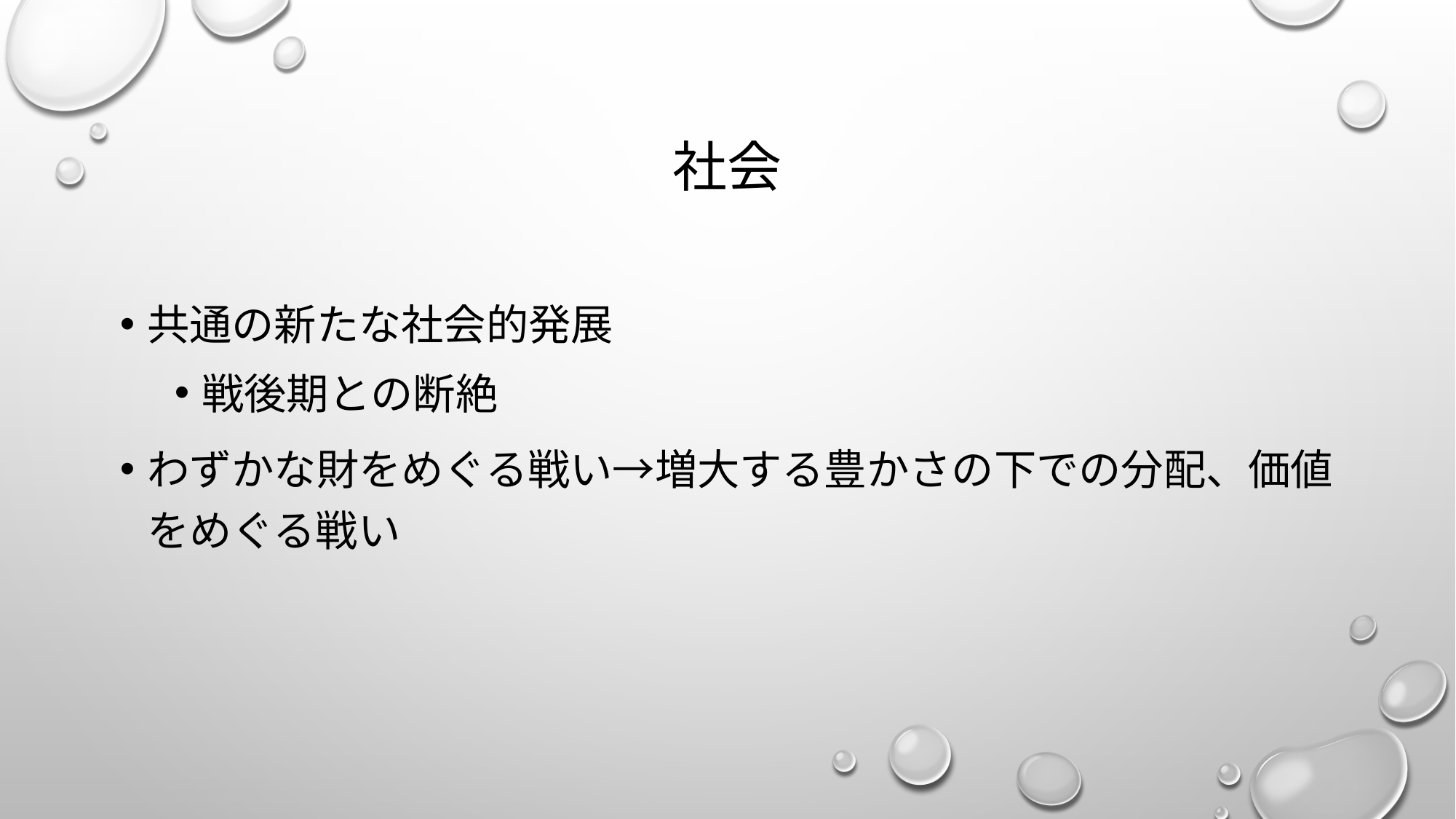

# 社会
共通の新たな社会的発展
戦後期との断絶
わずかな財をめぐる戦い→増大する豊かさの下での分配、価値をめぐる戦い